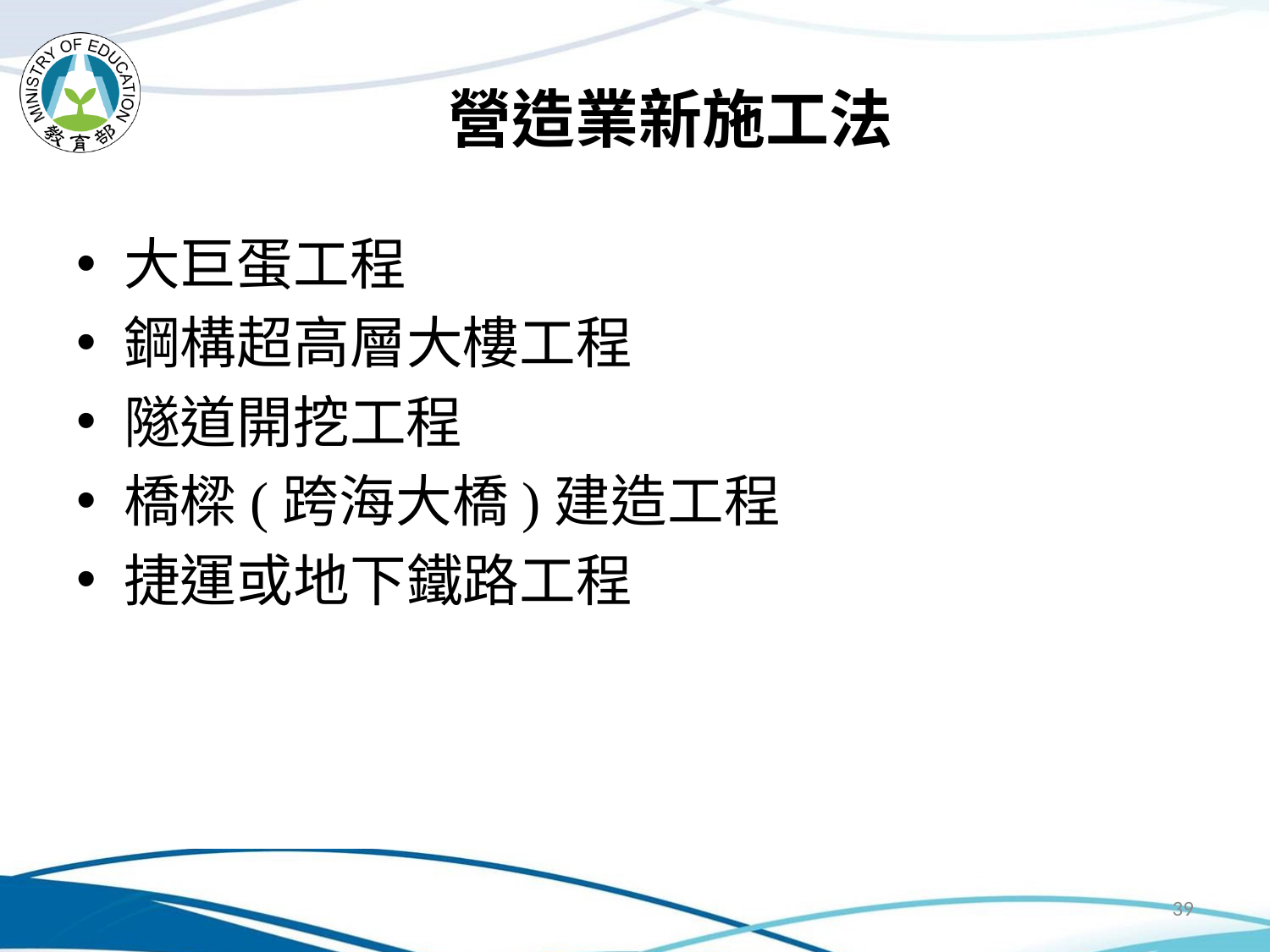

# 營造業新施工法
大巨蛋工程
鋼構超高層大樓工程
隧道開挖工程
橋樑(跨海大橋)建造工程
捷運或地下鐵路工程
39